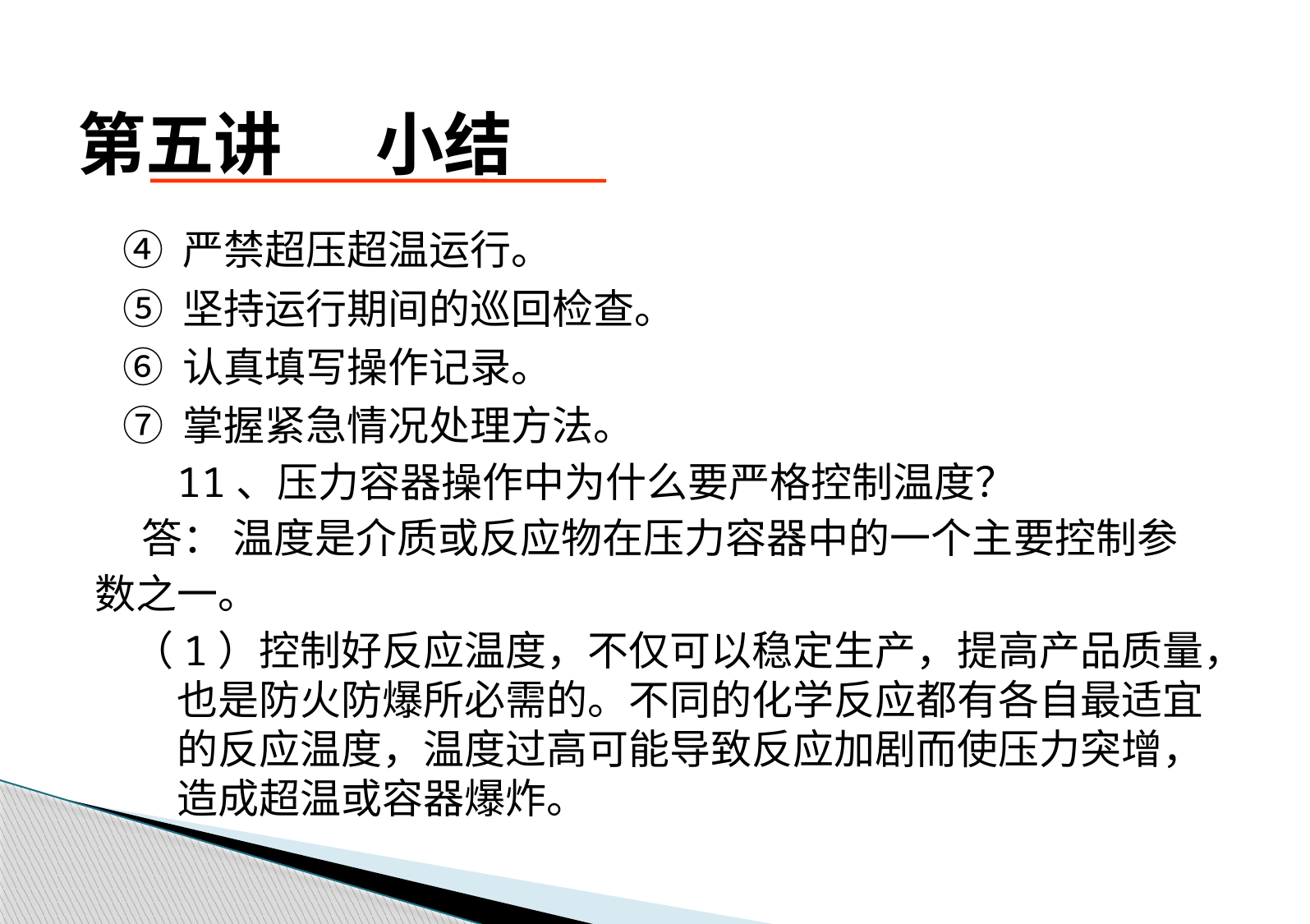

# 第五讲      小结

   ④ 严禁超压超温运行。
   ⑤ 坚持运行期间的巡回检查。
   ⑥ 认真填写操作记录。
   ⑦ 掌握紧急情况处理方法。
    11、压力容器操作中为什么要严格控制温度？
    答： 温度是介质或反应物在压力容器中的一个主要控制参
数之一。
   （1）控制好反应温度，不仅可以稳定生产，提高产品质量，也是防火防爆所必需的。不同的化学反应都有各自最适宜的反应温度，温度过高可能导致反应加剧而使压力突增，造成超温或容器爆炸。